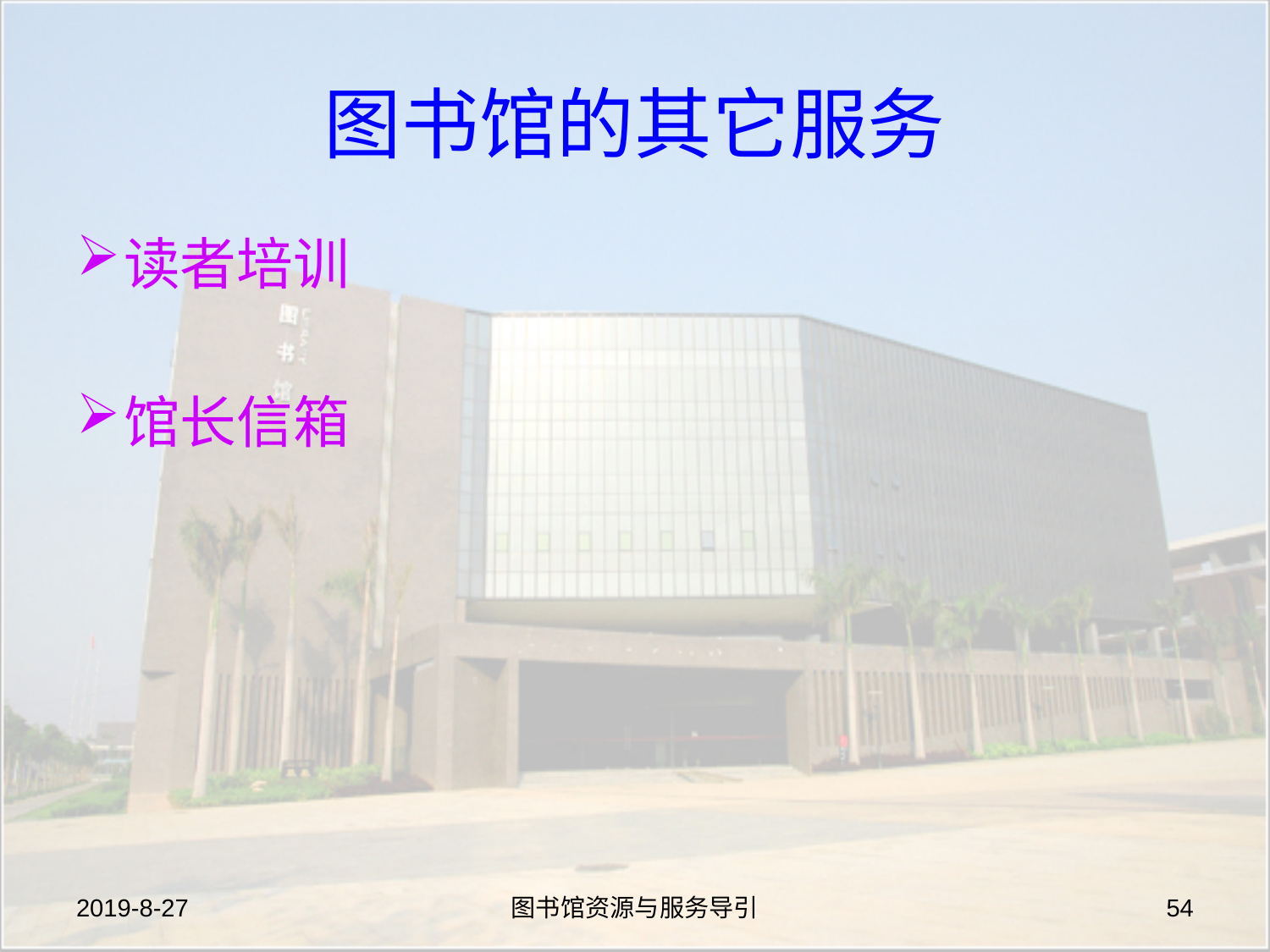

# 图书馆的其它服务
读者培训

馆长信箱
2019-8-27
图书馆资源与服务导引
54